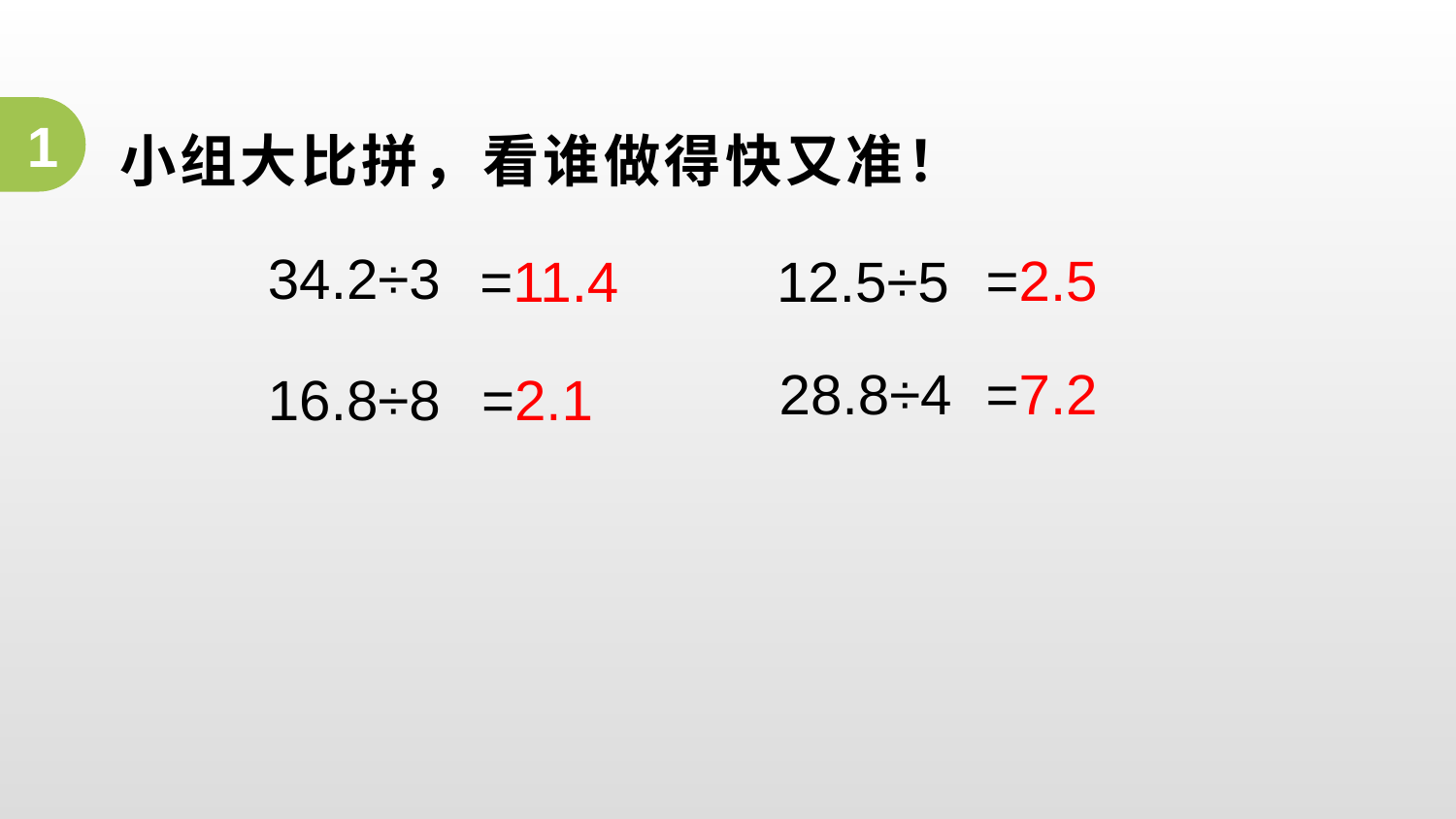

1
小组大比拼，看谁做得快又准！
34.2÷3
=2.5
 12.5÷5
=11.4
=7.2
28.8÷4
=2.1
16.8÷8